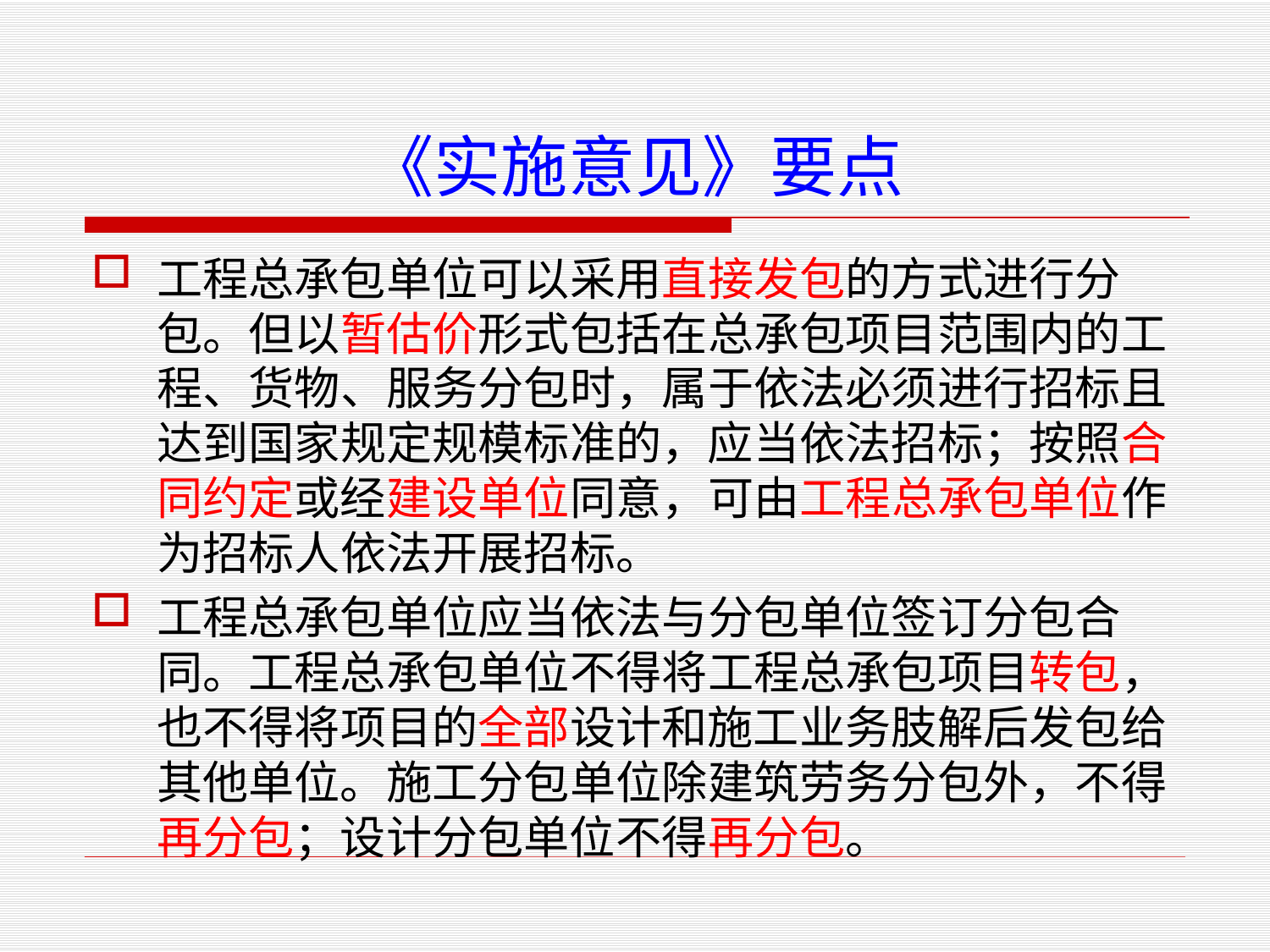

# 《实施意见》要点
工程总承包单位可以采用直接发包的方式进行分包。但以暂估价形式包括在总承包项目范围内的工程、货物、服务分包时，属于依法必须进行招标且达到国家规定规模标准的，应当依法招标；按照合同约定或经建设单位同意，可由工程总承包单位作为招标人依法开展招标。
工程总承包单位应当依法与分包单位签订分包合同。工程总承包单位不得将工程总承包项目转包，也不得将项目的全部设计和施工业务肢解后发包给其他单位。施工分包单位除建筑劳务分包外，不得再分包；设计分包单位不得再分包。